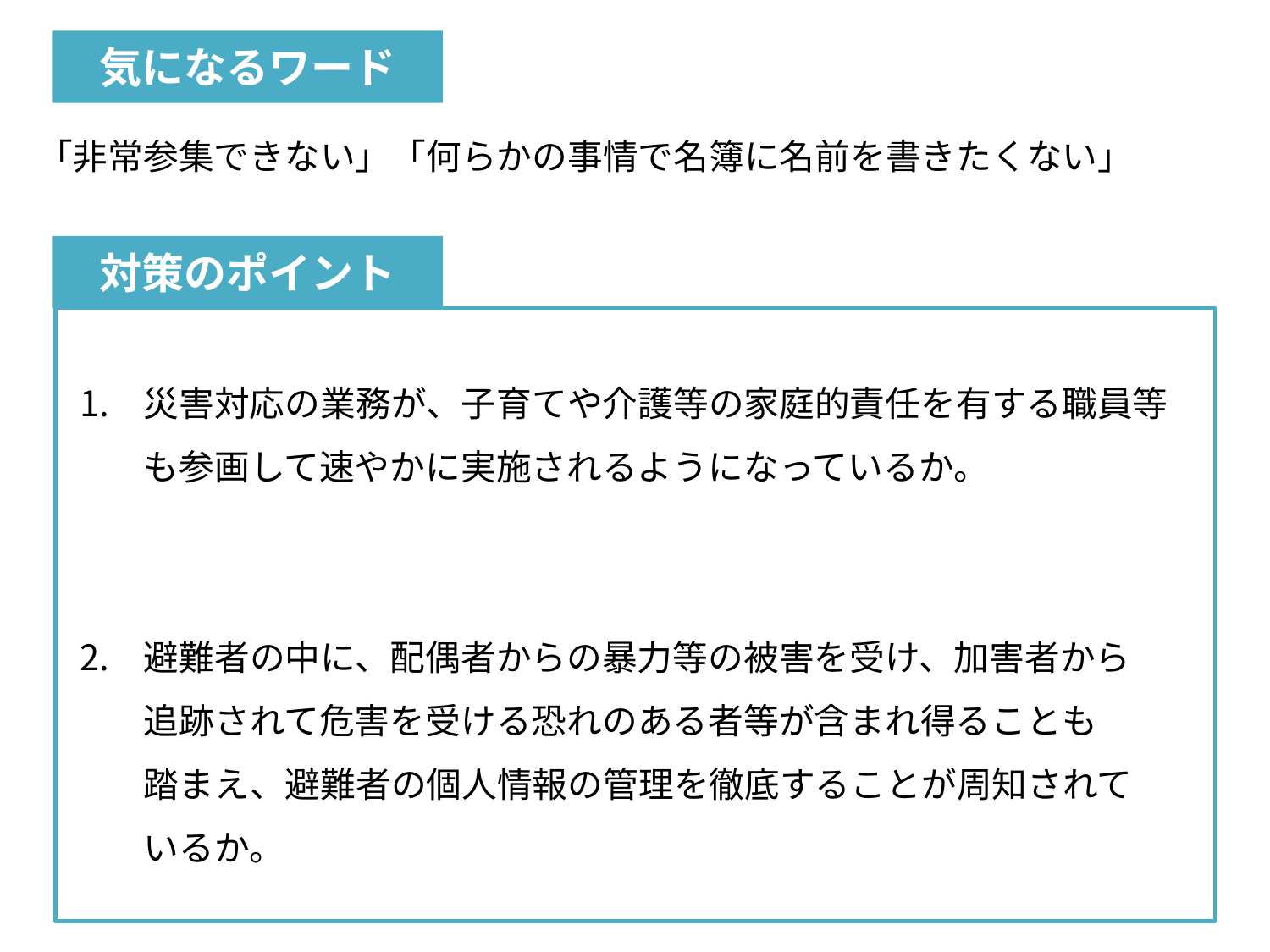

気になるワード
「非常参集できない」「何らかの事情で名簿に名前を書きたくない」
対策のポイント
災害対応の業務が、子育てや介護等の家庭的責任を有する職員等も参画して速やかに実施されるようになっているか。

避難者の中に、配偶者からの暴力等の被害を受け、加害者から
追跡されて危害を受ける恐れのある者等が含まれ得ることも
踏まえ、避難者の個人情報の管理を徹底することが周知されて
いるか。